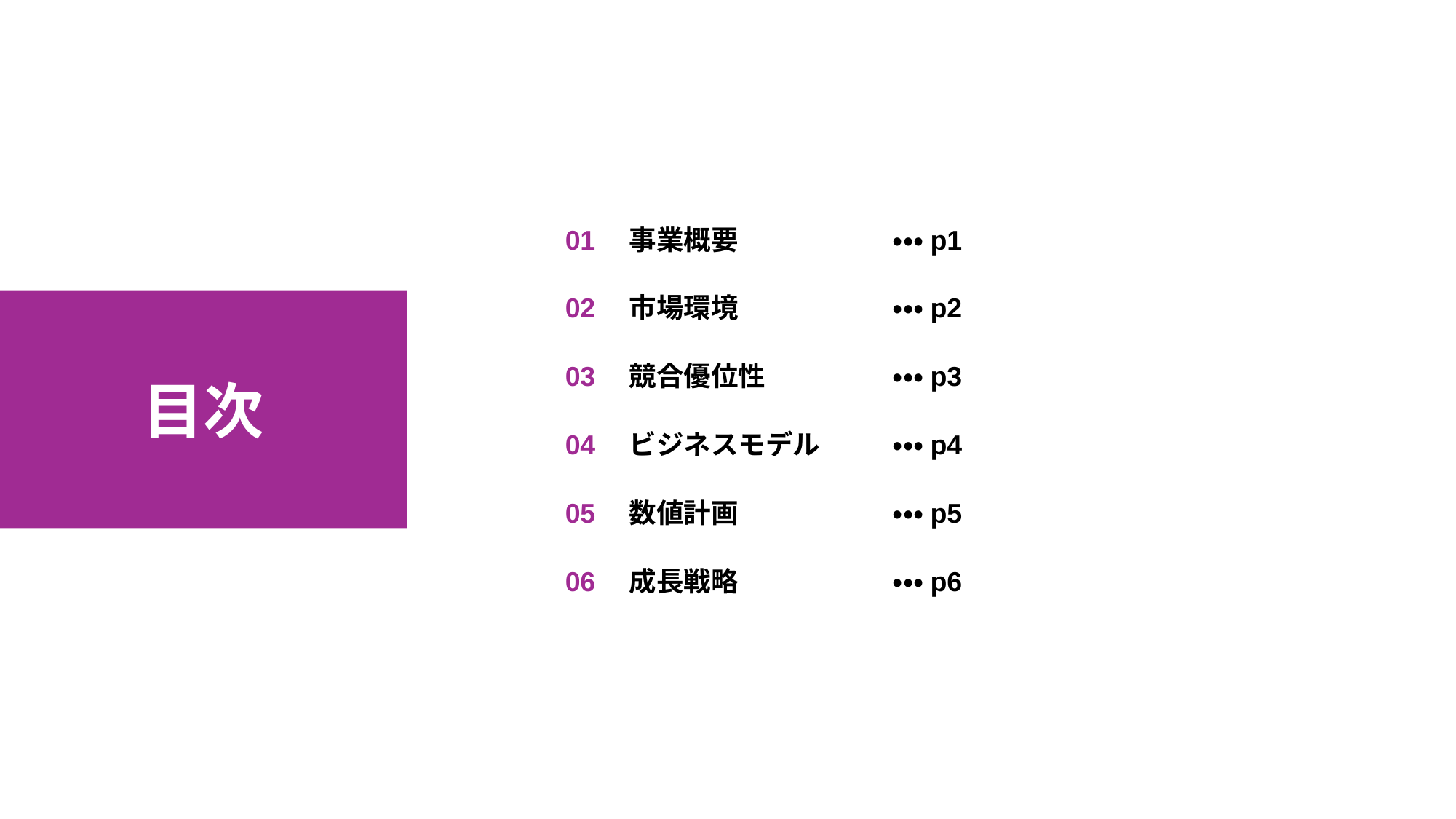

01　事業概要		・・・p1
02　市場環境		・・・p2
03　競合優位性		・・・p3
04　ビジネスモデル	・・・p4
05　数値計画		・・・p5
06　成長戦略		・・・p6
目次